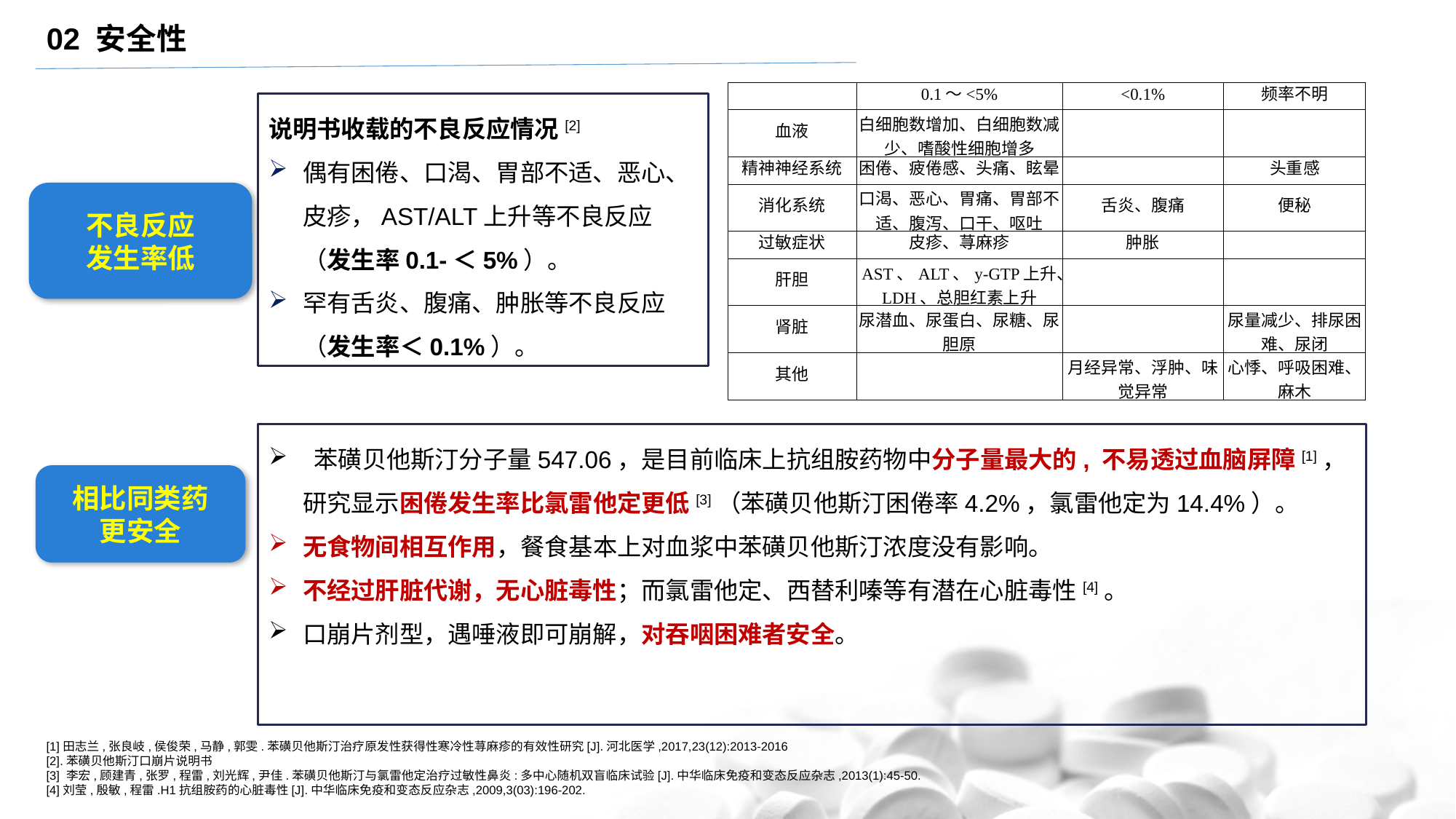

02 安全性
|  | 0.1～<5% | <0.1% | 频率不明 |
| --- | --- | --- | --- |
| 血液 | 白细胞数增加、白细胞数减少、嗜酸性细胞增多 |  |  |
| 精神神经系统 | 困倦、疲倦感、头痛、眩晕 |  | 头重感 |
| 消化系统 | 口渴、恶心、胃痛、胃部不适、腹泻、口干、呕吐 | 舌炎、腹痛 | 便秘 |
| 过敏症状 | 皮疹、荨麻疹 | 肿胀 |  |
| 肝胆 | AST、ALT、y-GTP上升、LDH、总胆红素上升 |  |  |
| 肾脏 | 尿潜血、尿蛋白、尿糖、尿胆原 |  | 尿量减少、排尿困难、尿闭 |
| 其他 |  | 月经异常、浮肿、味觉异常 | 心悸、呼吸困难、麻木 |
说明书收载的不良反应情况[2]
偶有困倦、口渴、胃部不适、恶心、皮疹，AST/ALT上升等不良反应（发生率0.1-＜5%）。
罕有舌炎、腹痛、肿胀等不良反应（发生率＜0.1%）。
不良反应
发生率低
 苯磺贝他斯汀分子量547.06，是目前临床上抗组胺药物中分子量最大的, 不易透过血脑屏障[1]，研究显示困倦发生率比氯雷他定更低[3]（苯磺贝他斯汀困倦率4.2%，氯雷他定为14.4%）。
无食物间相互作用，餐食基本上对血浆中苯磺贝他斯汀浓度没有影响。
不经过肝脏代谢，无心脏毒性；而氯雷他定、西替利嗪等有潜在心脏毒性[4]。
口崩片剂型，遇唾液即可崩解，对吞咽困难者安全。
相比同类药
更安全
[1]田志兰,张良岐,侯俊荣,马静,郭雯.苯磺贝他斯汀治疗原发性获得性寒冷性荨麻疹的有效性研究[J].河北医学,2017,23(12):2013-2016
[2].苯磺贝他斯汀口崩片说明书
[3] 李宏,顾建青,张罗,程雷,刘光辉,尹佳.苯磺贝他斯汀与氯雷他定治疗过敏性鼻炎:多中心随机双盲临床试验[J].中华临床免疫和变态反应杂志,2013(1):45-50.
[4]刘莹,殷敏,程雷.H1抗组胺药的心脏毒性[J].中华临床免疫和变态反应杂志,2009,3(03):196-202.